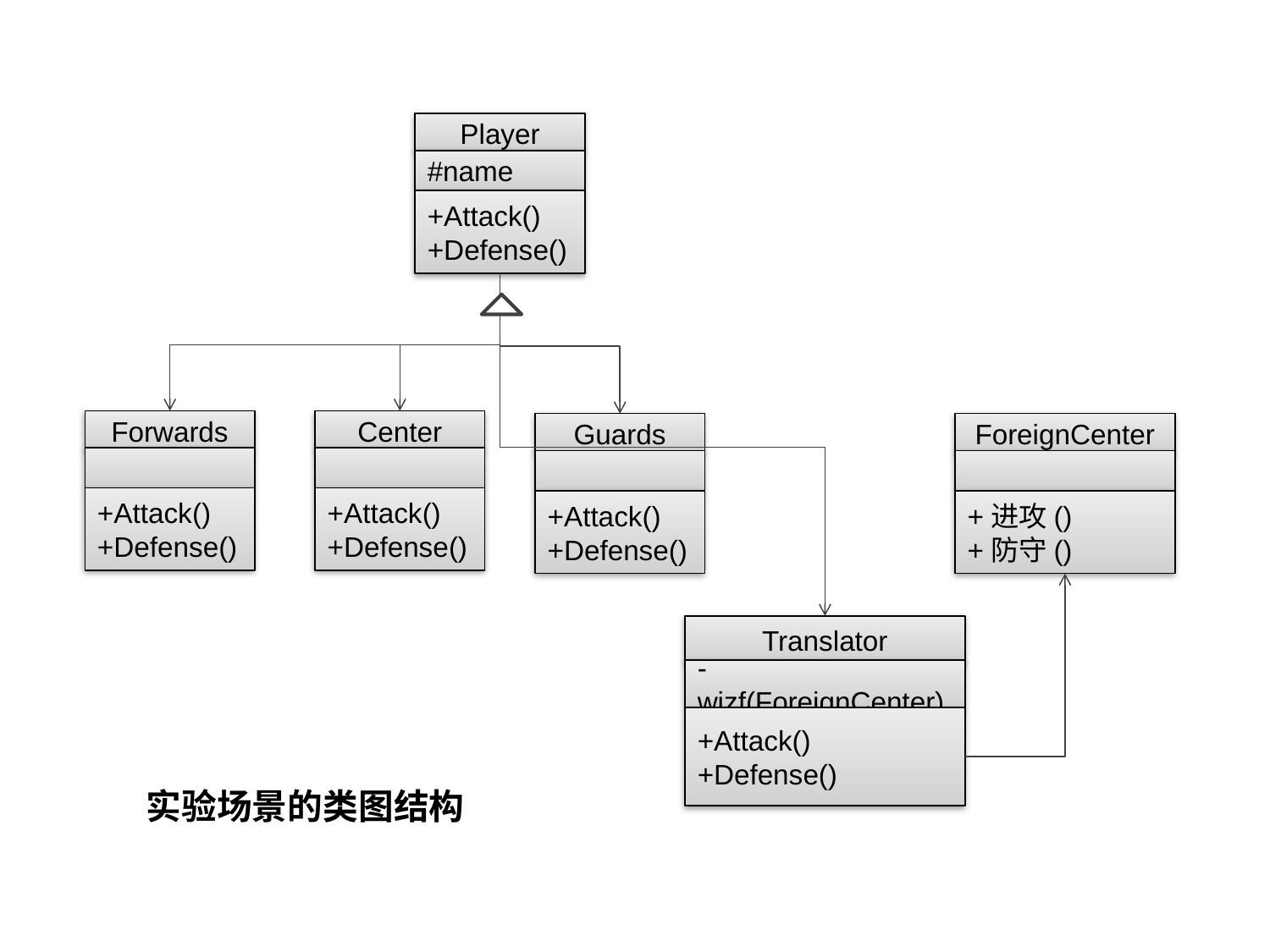

Player
#name
+Attack()
+Defense()

Forwards

+Attack()
+Defense()
Center

+Attack()
+Defense()
Guards

+Attack()
+Defense()
ForeignCenter

+进攻()
+防守()
Translator
-wjzf(ForeignCenter)
+Attack()
+Defense()
实验场景的类图结构